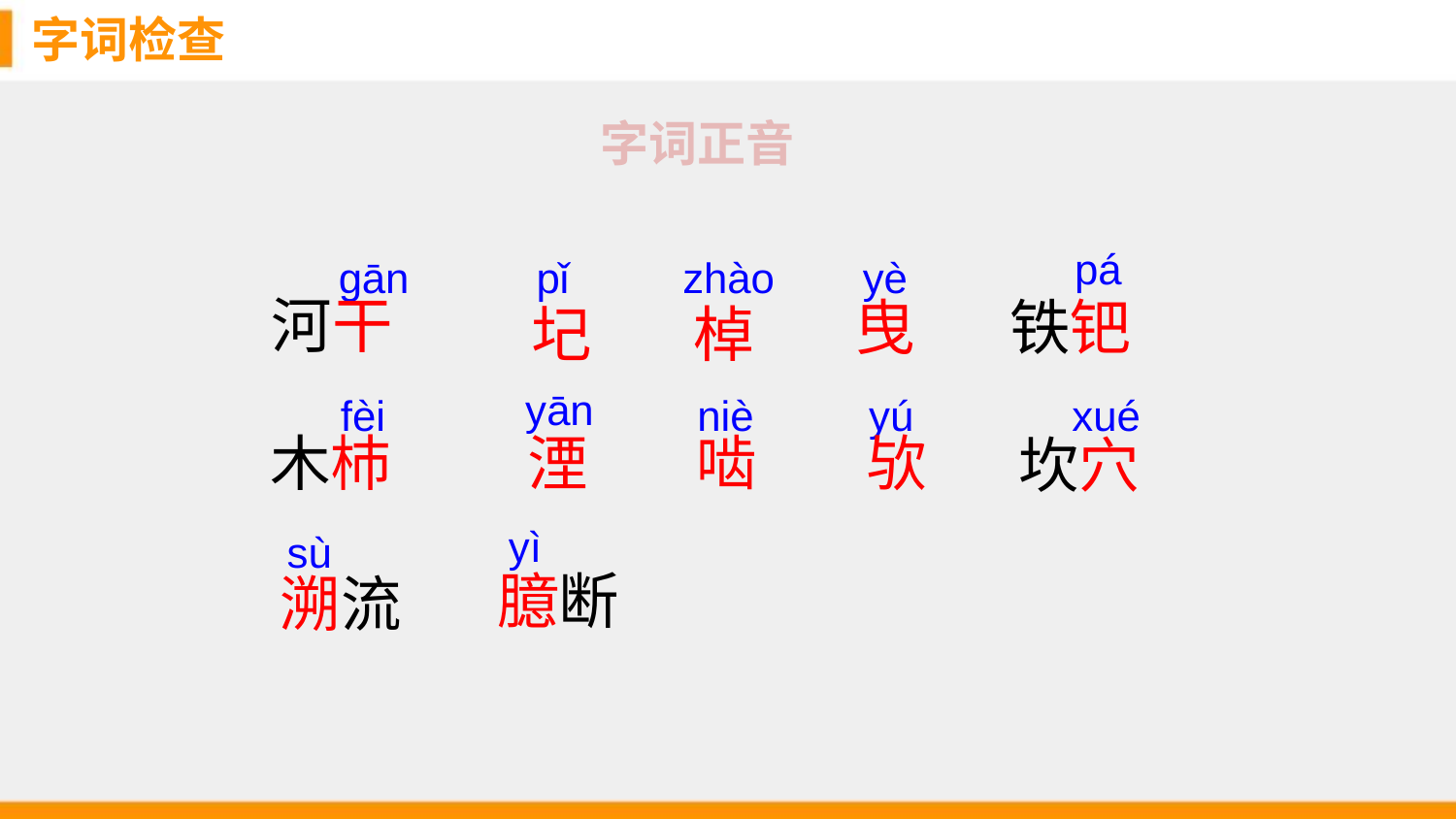

字词检查
字词正音
pá
pǐ
zhào
yè
gān
河干
曳
铁钯
圮
棹
yān
fèi
niè
yú
xué
木杮
湮
啮
欤
坎穴
yì
sù
臆断
溯流